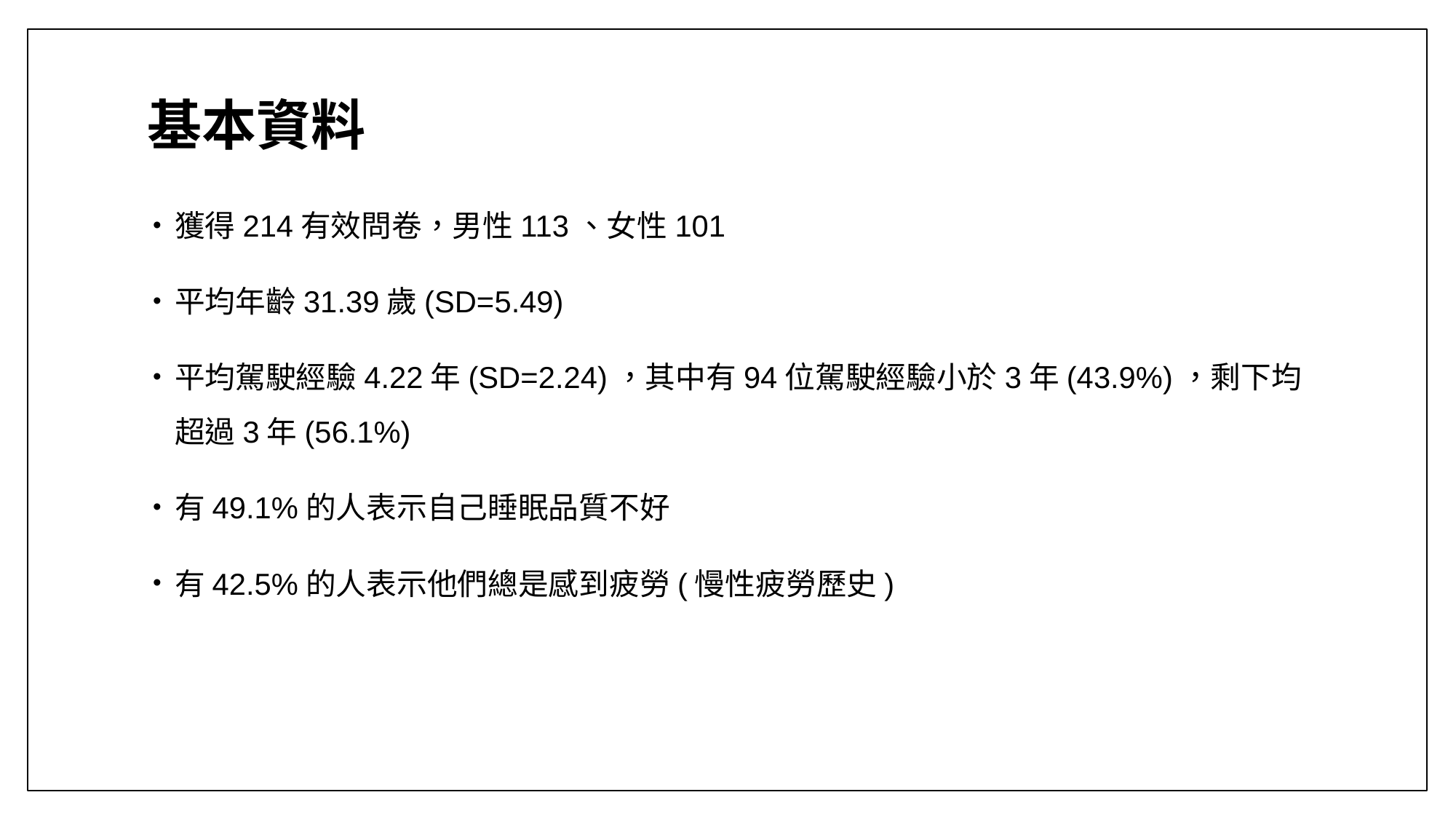

# 基本資料
獲得214有效問卷，男性113、女性101
平均年齡31.39歲(SD=5.49)
平均駕駛經驗4.22年(SD=2.24)，其中有94位駕駛經驗小於3年(43.9%)，剩下均超過3年(56.1%)
有49.1%的人表示自己睡眠品質不好
有42.5%的人表示他們總是感到疲勞(慢性疲勞歷史)